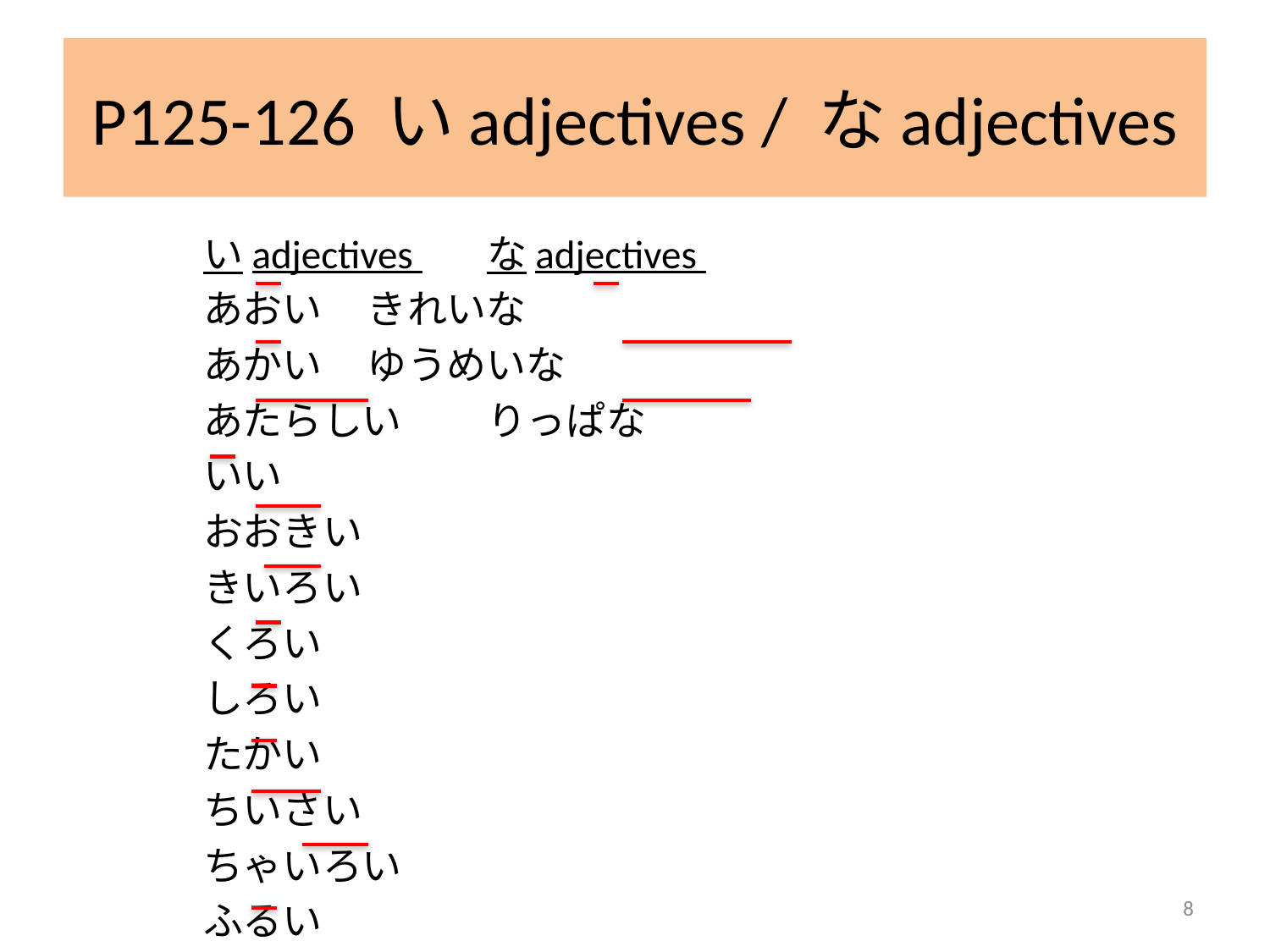

# P125-126 いadjectives / なadjectives
いadjectives 			なadjectives
あおい				きれいな
あかい				ゆうめいな
あたらしい			りっぱな
いい
おおきい
きいろい
くろい
しろい
たかい
ちいさい
ちゃいろい
ふるい
8